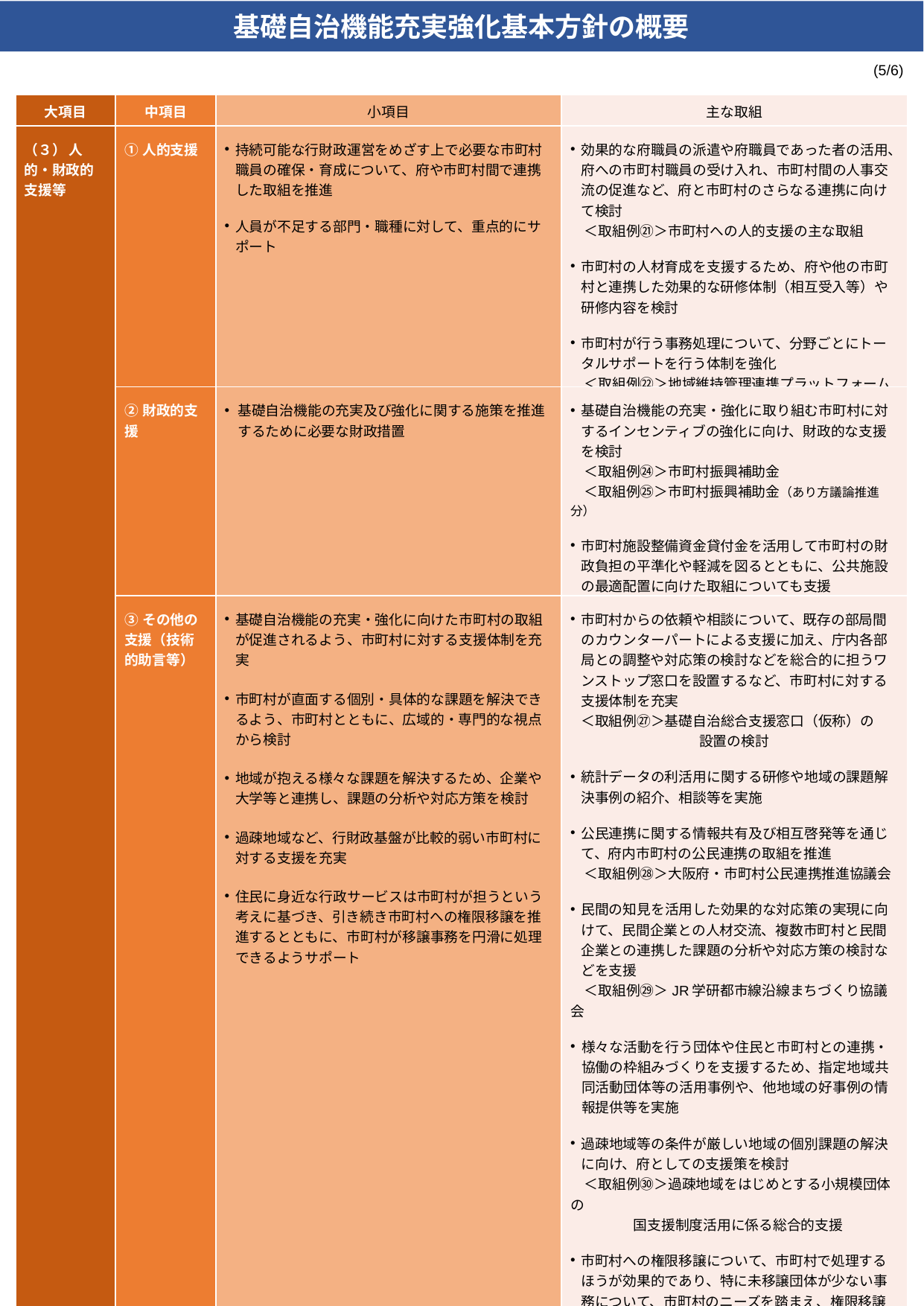

基礎自治機能充実強化基本方針の概要
(5/6)
| 大項目 | 中項目 | 小項目 | 主な取組 |
| --- | --- | --- | --- |
| （３） 人的・財政的支援等 | ①人的支援 | 持続可能な行財政運営をめざす上で必要な市町村職員の確保・育成について、府や市町村間で連携した取組を推進 人員が不足する部門・職種に対して、重点的にサポート | 効果的な府職員の派遣や府職員であった者の活用、府への市町村職員の受け入れ、市町村間の人事交流の促進など、府と市町村のさらなる連携に向けて検討 　＜取組例㉑＞市町村への人的支援の主な取組 市町村の人材育成を支援するため、府や他の市町村と連携した効果的な研修体制（相互受入等）や研修内容を検討 市町村が行う事務処理について、分野ごとにトータルサポートを行う体制を強化 　＜取組例㉒＞地域維持管理連携プラットフォーム 　＜取組例㉓＞建築行政サポートデスク |
| （３） 人的・財政的支援 | ②財政的支援 | 基礎自治機能の充実及び強化に関する施策を推進するために必要な財政措置 | 基礎自治機能の充実・強化に取り組む市町村に対するインセンティブの強化に向け、財政的な支援を検討 　＜取組例㉔＞市町村振興補助金 　＜取組例㉕＞市町村振興補助金（あり方議論推進分） 市町村施設整備資金貸付金を活用して市町村の財政負担の平準化や軽減を図るとともに、公共施設の最適配置に向けた取組についても支援 ＜取組例㉖＞市町村施設整備資金貸付金 |
| （３） 人的・財政的支援等 | ③その他の支援（技術的助言等） | 基礎自治機能の充実・強化に向けた市町村の取組が促進されるよう、市町村に対する支援体制を充実 市町村が直面する個別・具体的な課題を解決できるよう、市町村とともに、広域的・専門的な視点から検討 地域が抱える様々な課題を解決するため、企業や大学等と連携し、課題の分析や対応方策を検討 過疎地域など、行財政基盤が比較的弱い市町村に対する支援を充実 住民に身近な行政サービスは市町村が担うという考えに基づき、引き続き市町村への権限移譲を推進するとともに、市町村が移譲事務を円滑に処理できるようサポート | 市町村からの依頼や相談について、既存の部局間のカウンターパートによる支援に加え、庁内各部局との調整や対応策の検討などを総合的に担うワンストップ窓口を設置するなど、市町村に対する支援体制を充実 ＜取組例㉗＞基礎自治総合支援窓口（仮称）の 　　　　　　　　 設置の検討 統計データの利活用に関する研修や地域の課題解決事例の紹介、相談等を実施 公民連携に関する情報共有及び相互啓発等を通じて、府内市町村の公民連携の取組を推進 　＜取組例㉘＞大阪府・市町村公民連携推進協議会 民間の知見を活用した効果的な対応策の実現に向けて、民間企業との人材交流、複数市町村と民間企業との連携した課題の分析や対応方策の検討などを支援 　＜取組例㉙＞JR学研都市線沿線まちづくり協議会 様々な活動を行う団体や住民と市町村との連携・協働の枠組みづくりを支援するため、指定地域共同活動団体等の活用事例や、他地域の好事例の情報提供等を実施 過疎地域等の条件が厳しい地域の個別課題の解決に向け、府としての支援策を検討 　＜取組例㉚＞過疎地域をはじめとする小規模団体の 国支援制度活用に係る総合的支援 市町村への権限移譲について、市町村で処理するほうが効果的であり、特に未移譲団体が少ない事務について、市町村のニーズを踏まえ、権限移譲が進むよう重点的に支援 市町村が権限移譲された事務を円滑に処理できるよう、関係部局と連携しながら、きめ細やかなサポートや受け皿となる市町村の体制整備についても支援 |